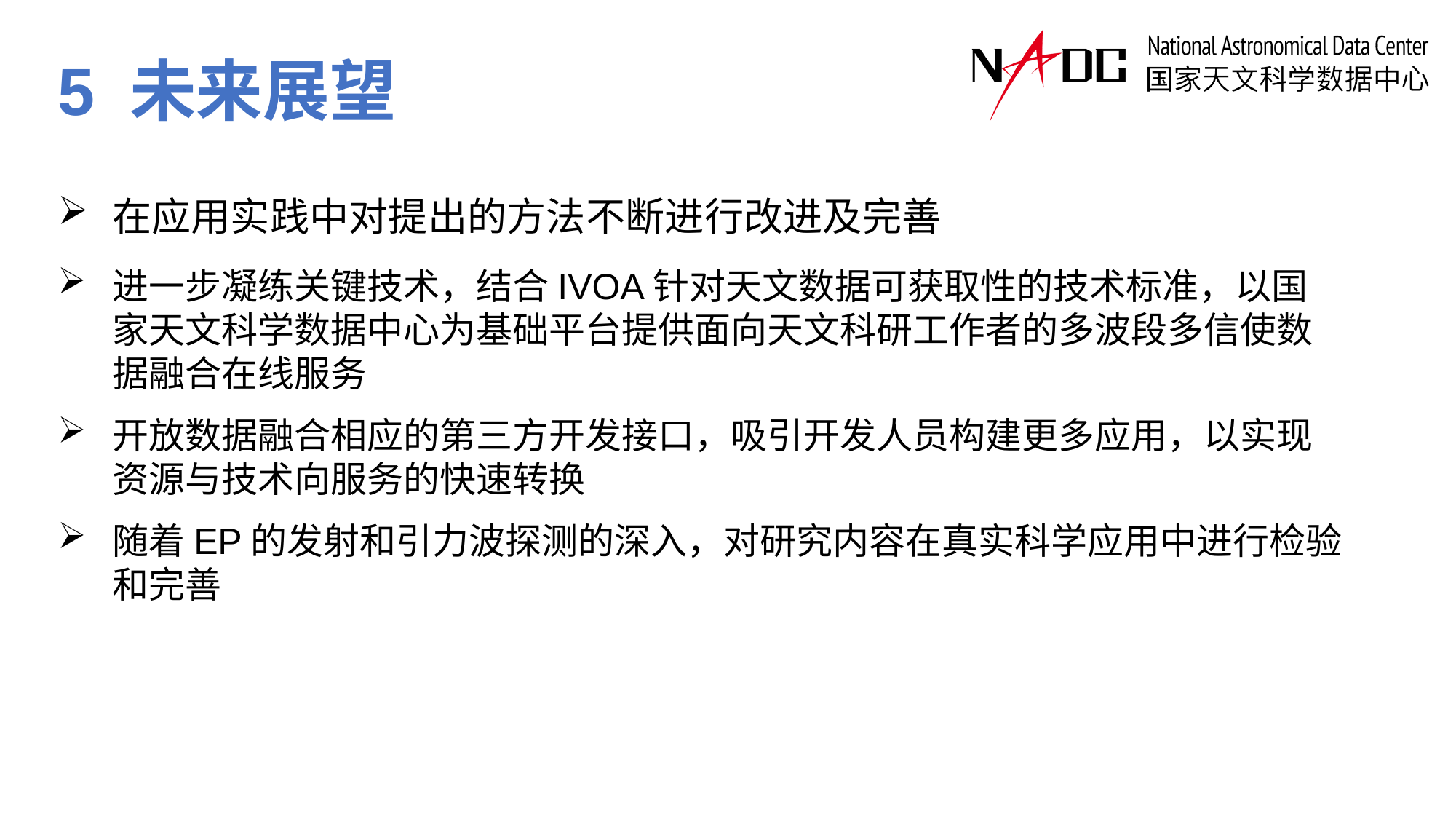

# 5 未来展望
在应用实践中对提出的方法不断进行改进及完善
进一步凝练关键技术，结合IVOA针对天文数据可获取性的技术标准，以国家天文科学数据中心为基础平台提供面向天文科研工作者的多波段多信使数据融合在线服务
开放数据融合相应的第三方开发接口，吸引开发人员构建更多应用，以实现资源与技术向服务的快速转换
随着EP的发射和引力波探测的深入，对研究内容在真实科学应用中进行检验和完善